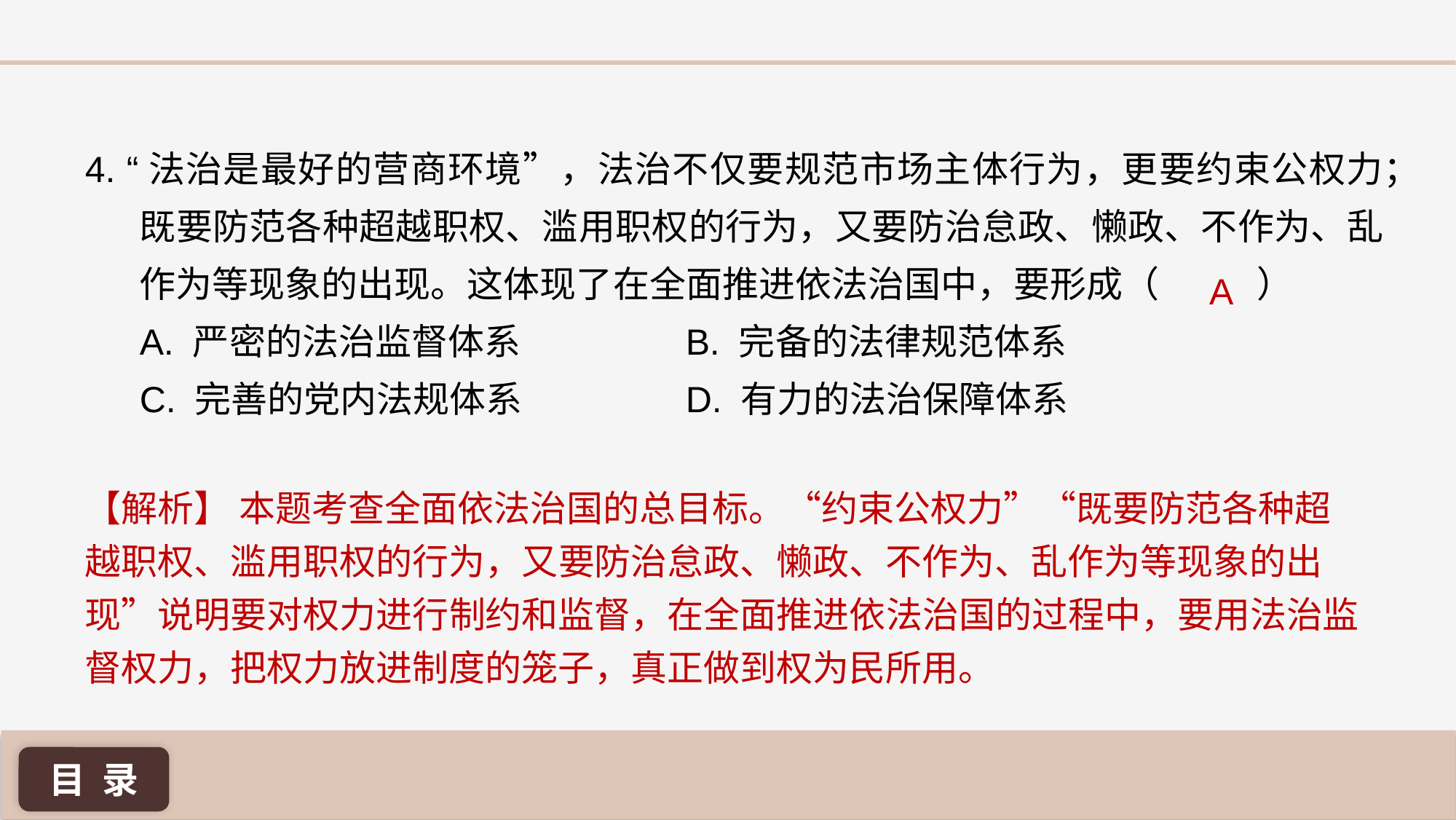

4. “法治是最好的营商环境”，法治不仅要规范市场主体行为，更要约束公权力；既要防范各种超越职权、滥用职权的行为，又要防治怠政、懒政、不作为、乱作为等现象的出现。这体现了在全面推进依法治国中，要形成（            ）
A. 严密的法治监督体系 		B. 完备的法律规范体系
C. 完善的党内法规体系 		D. 有力的法治保障体系
A
【解析】 本题考查全面依法治国的总目标。“约束公权力”“既要防范各种超越职权、滥用职权的行为，又要防治怠政、懒政、不作为、乱作为等现象的出现”说明要对权力进行制约和监督，在全面推进依法治国的过程中，要用法治监督权力，把权力放进制度的笼子，真正做到权为民所用。